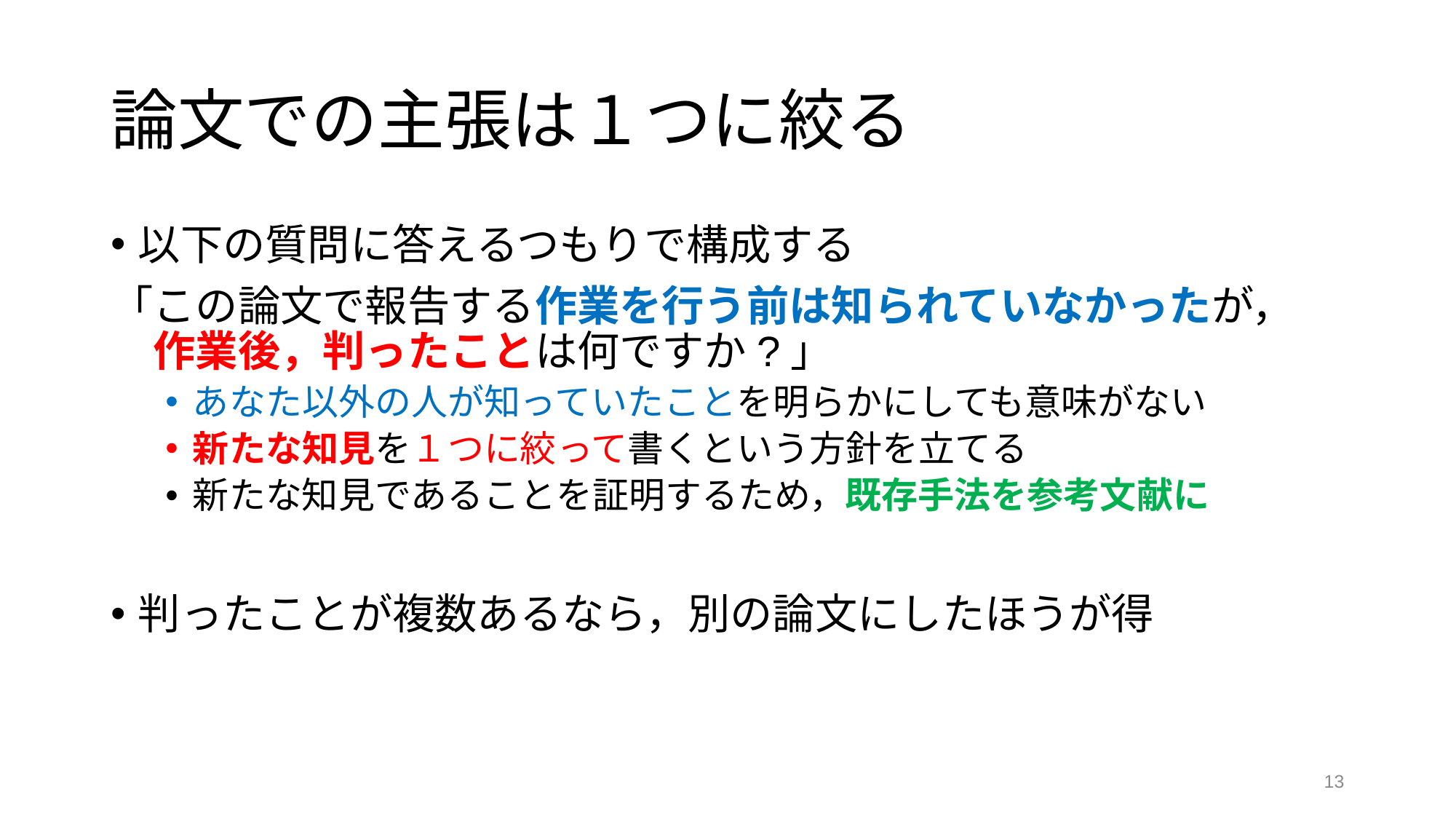

# 論文での主張は１つに絞る
以下の質問に答えるつもりで構成する
「この論文で報告する作業を行う前は知られていなかったが，
　作業後，判ったことは何ですか?」
あなた以外の人が知っていたことを明らかにしても意味がない
新たな知見を１つに絞って書くという方針を立てる
新たな知見であることを証明するため，既存手法を参考文献に

判ったことが複数あるなら，別の論文にしたほうが得

13